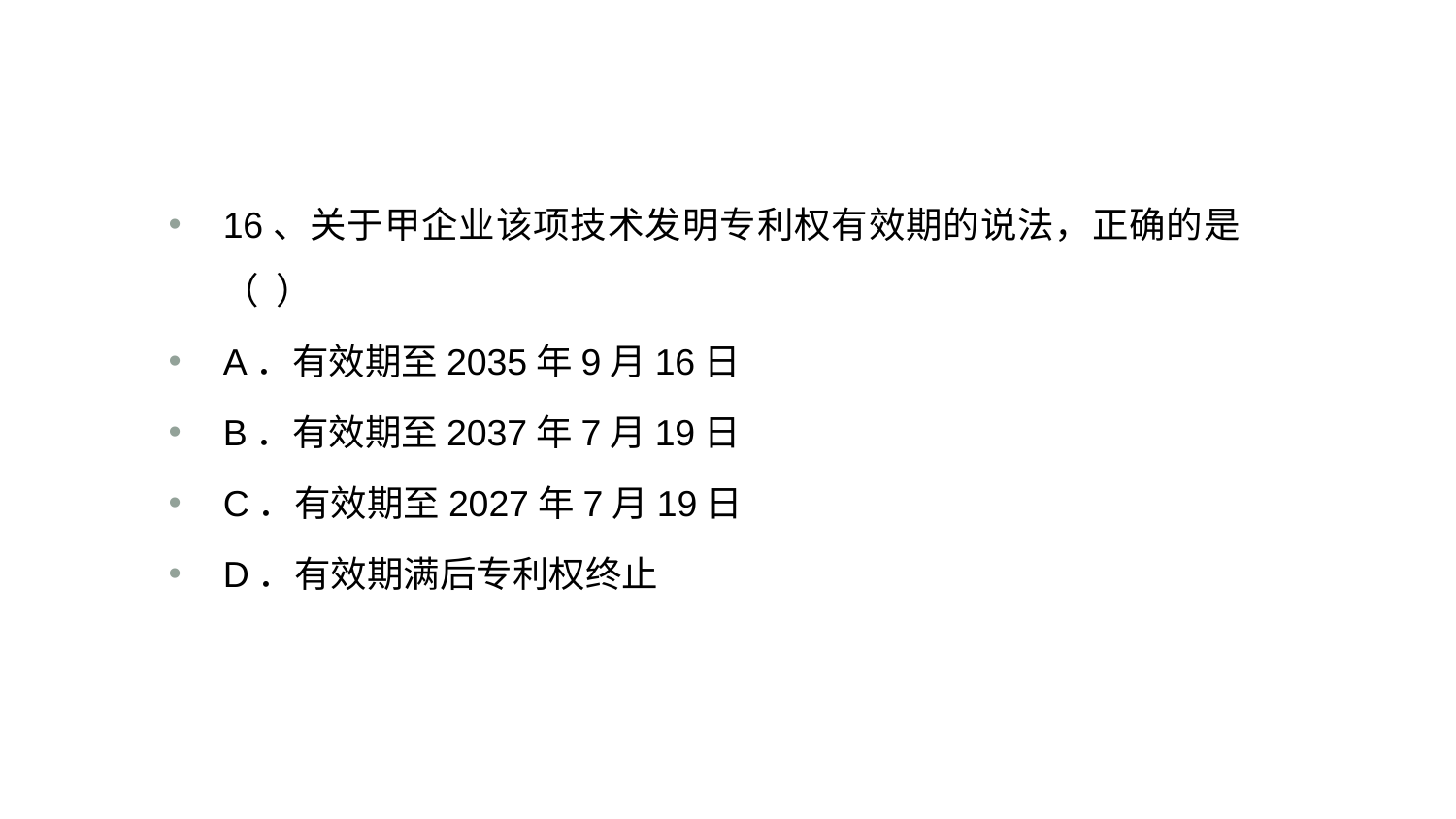

#
16、关于甲企业该项技术发明专利权有效期的说法，正确的是（  ）
A．有效期至2035年9月16日
B．有效期至2037年7月19日
C．有效期至2027年7月19日
D．有效期满后专利权终止